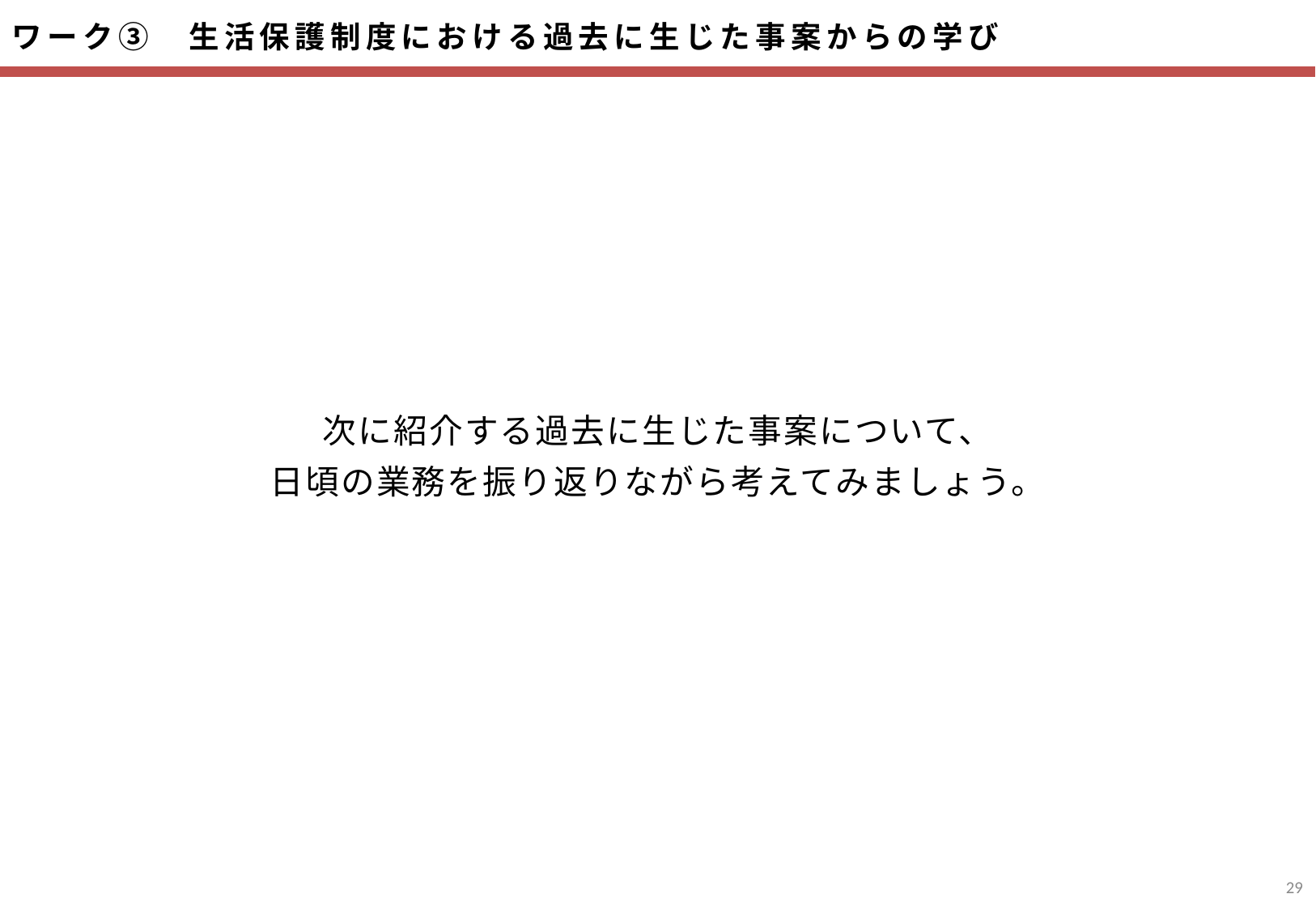

ワーク③　生活保護制度における過去に生じた事案からの学び
次に紹介する過去に生じた事案について、
日頃の業務を振り返りながら考えてみましょう。
29